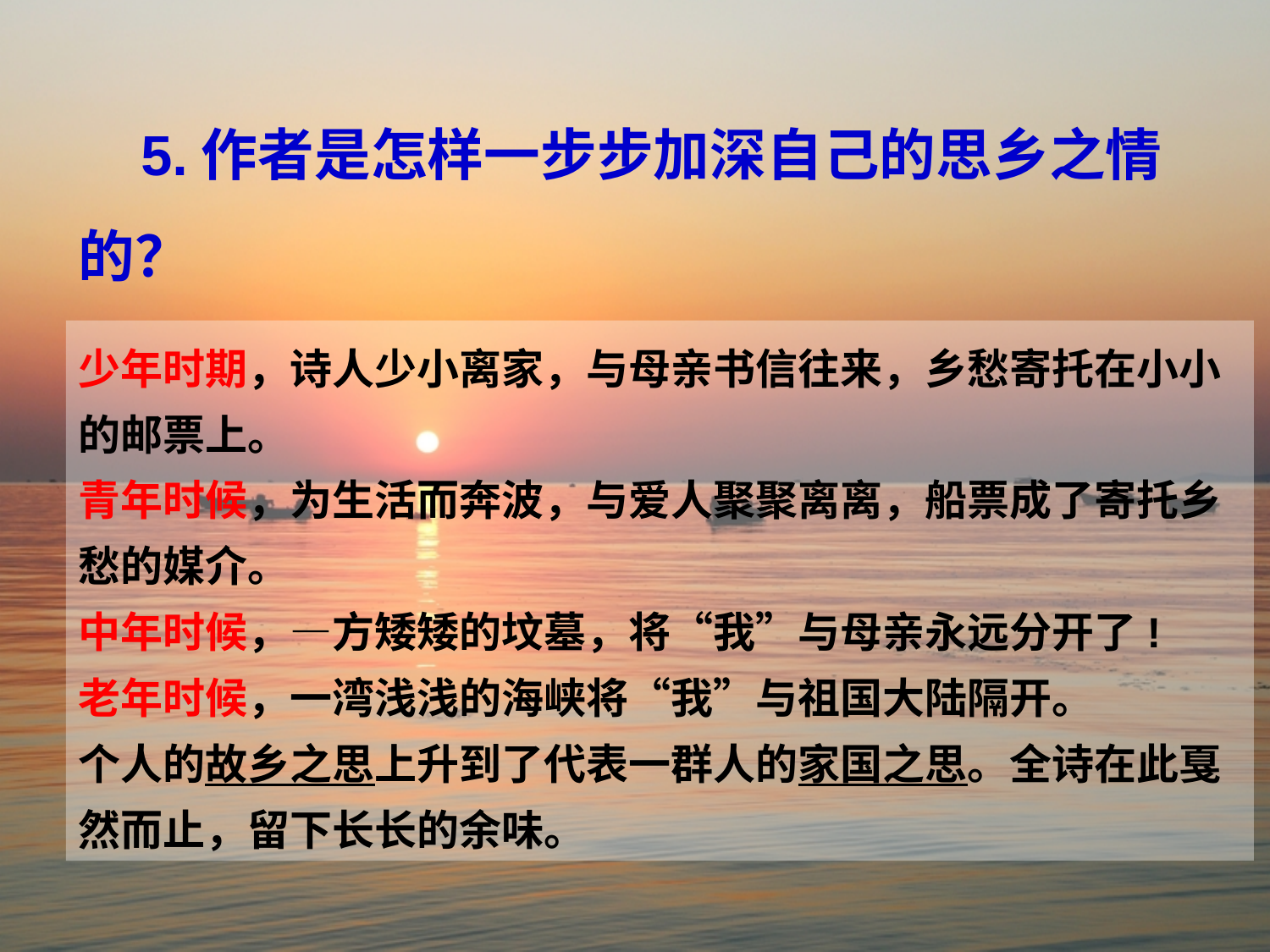

5.作者是怎样一步步加深自己的思乡之情的？
少年时期，诗人少小离家，与母亲书信往来，乡愁寄托在小小的邮票上。
青年时候，为生活而奔波，与爱人聚聚离离，船票成了寄托乡愁的媒介。
中年时候，—方矮矮的坟墓，将“我”与母亲永远分开了!
老年时候，一湾浅浅的海峡将“我”与祖国大陆隔开。
个人的故乡之思上升到了代表一群人的家国之思。全诗在此戛然而止，留下长长的余味。